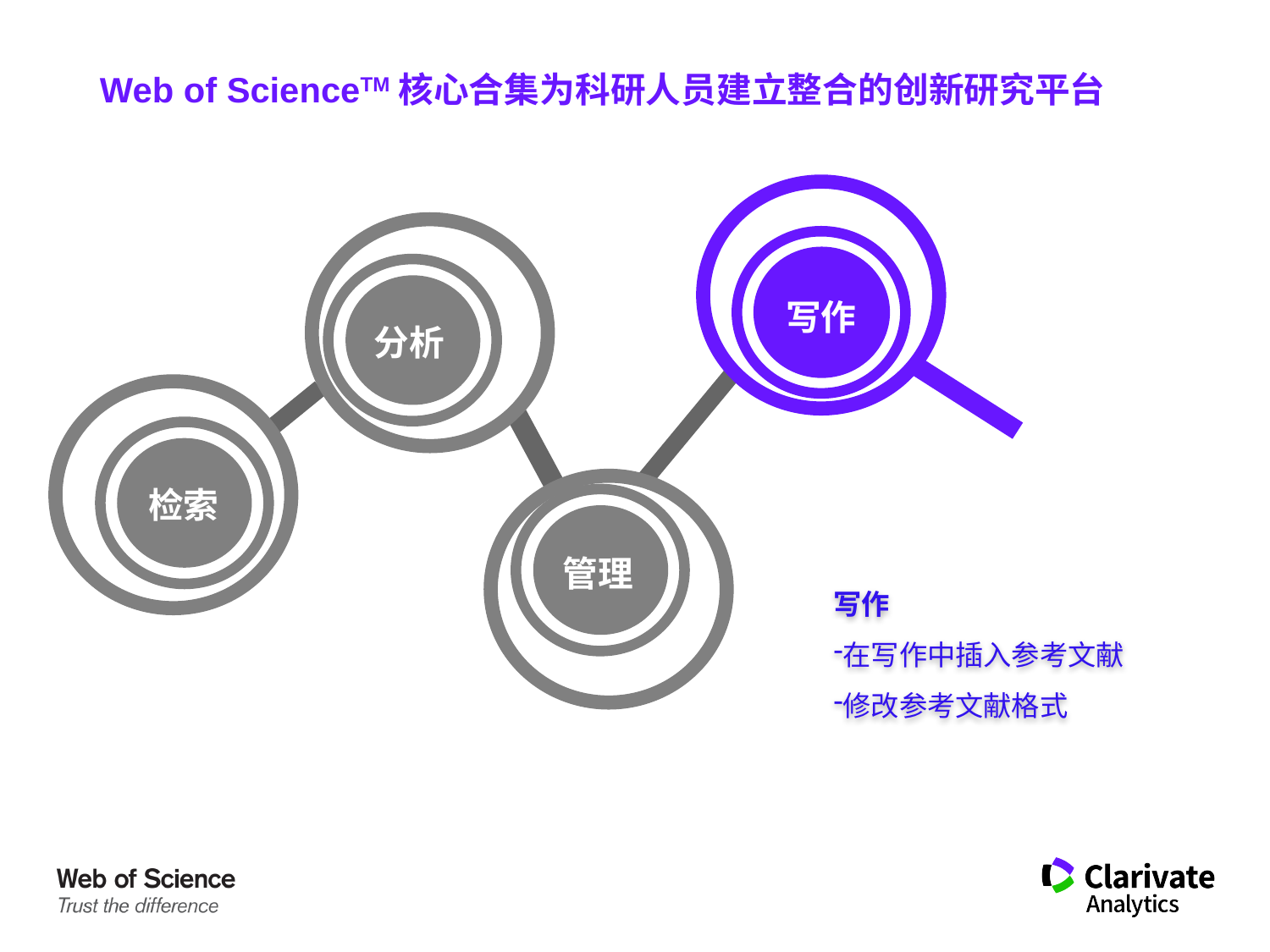

# Web of ScienceTM核心合集为科研人员建立整合的创新研究平台

写作

分析

检索

管理
写作
在写作中插入参考文献
修改参考文献格式